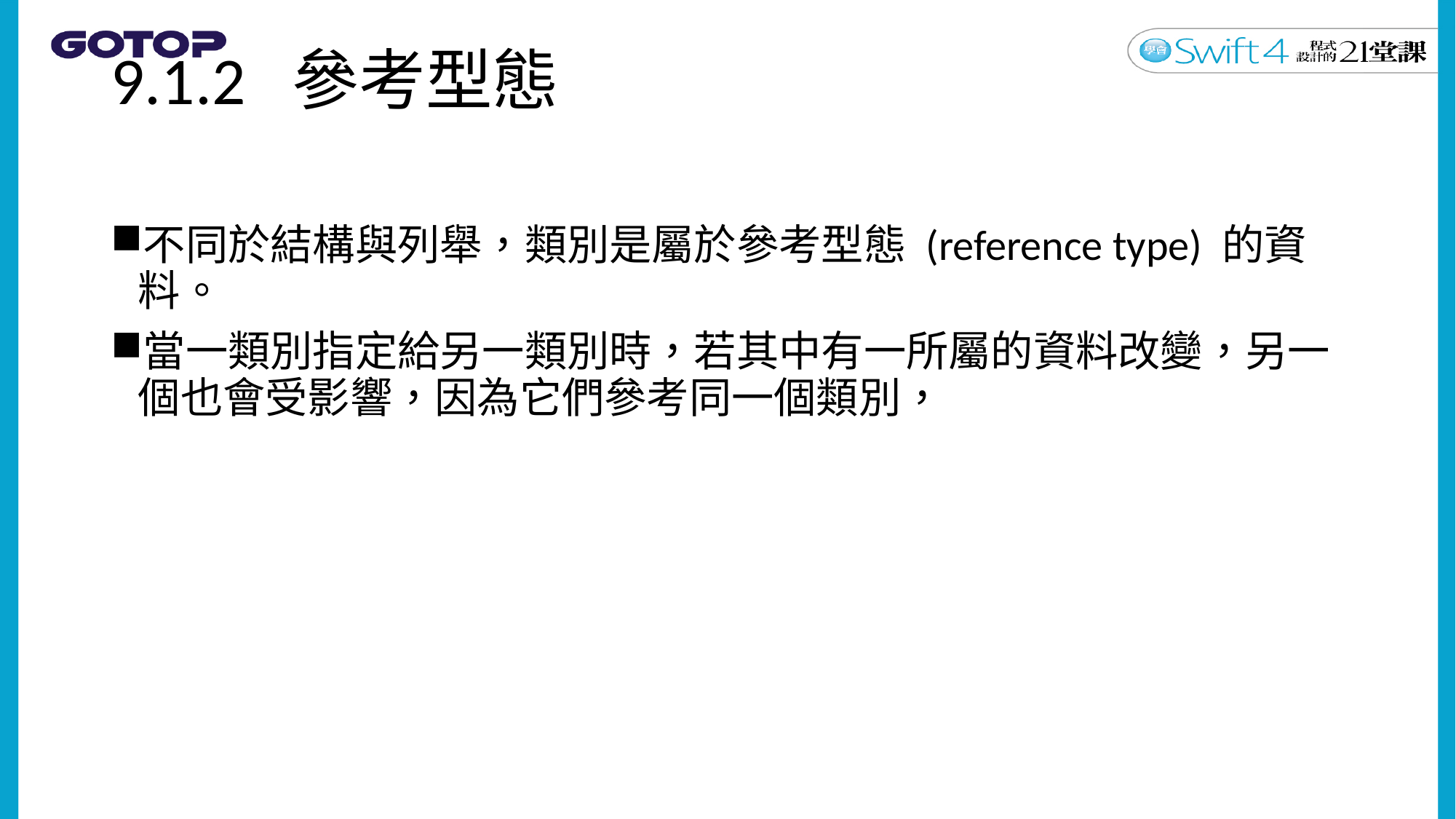

# 9.1.2  參考型態
不同於結構與列舉，類別是屬於參考型態 (reference type) 的資料。
當一類別指定給另一類別時，若其中有一所屬的資料改變，另一個也會受影響，因為它們參考同一個類別，